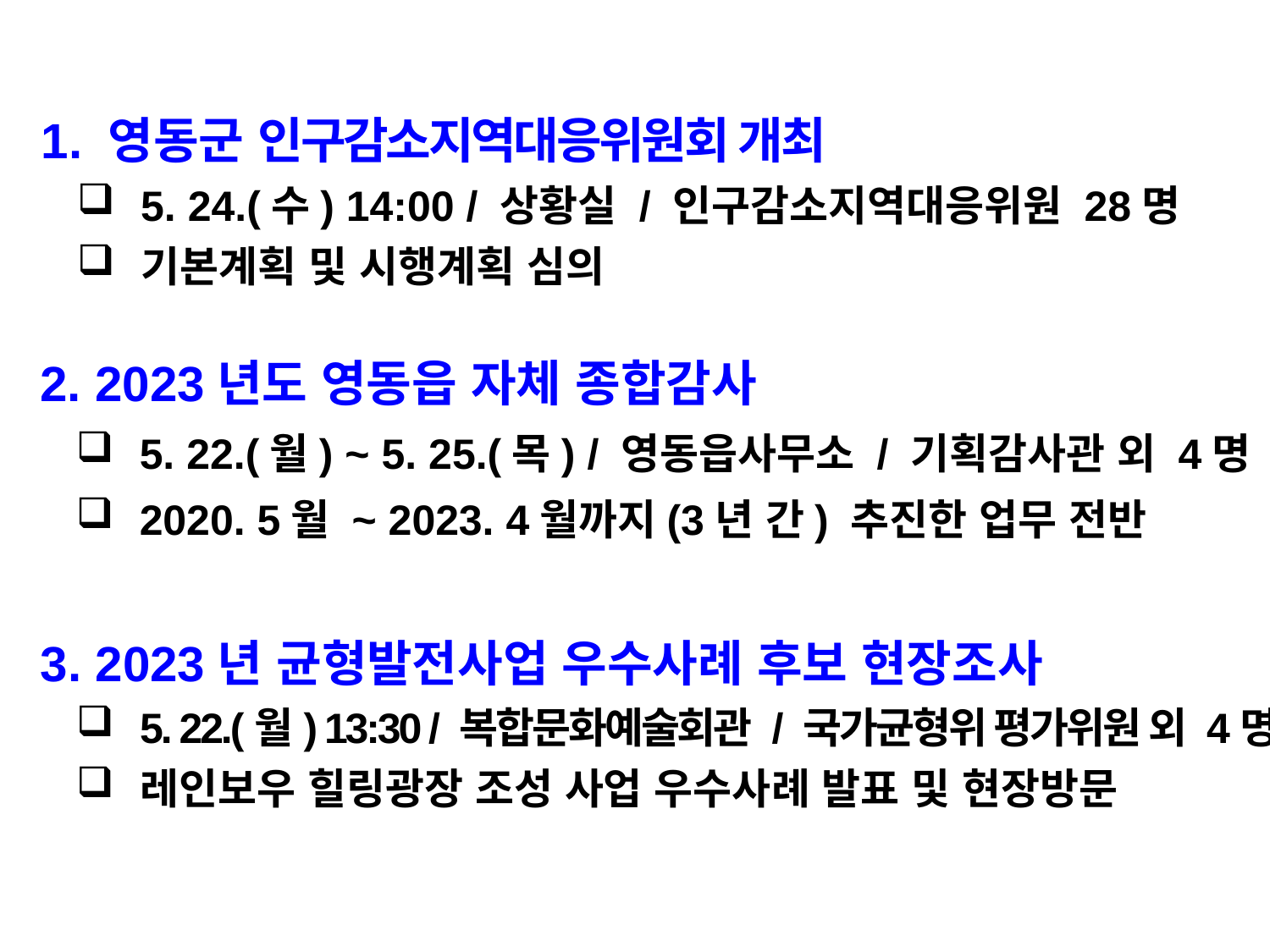

1. 영동군 인구감소지역대응위원회 개최
5. 24.(수) 14:00 / 상황실 / 인구감소지역대응위원 28명
기본계획 및 시행계획 심의
  2. 2023년도 영동읍 자체 종합감사
5. 22.(월) ~ 5. 25.(목) / 영동읍사무소 / 기획감사관 외 4명
2020. 5월 ~ 2023. 4월까지(3년 간) 추진한 업무 전반
  3. 2023년 균형발전사업 우수사례 후보 현장조사
5. 22.(월) 13:30 / 복합문화예술회관 / 국가균형위 평가위원 외 4명
레인보우 힐링광장 조성 사업 우수사례 발표 및 현장방문